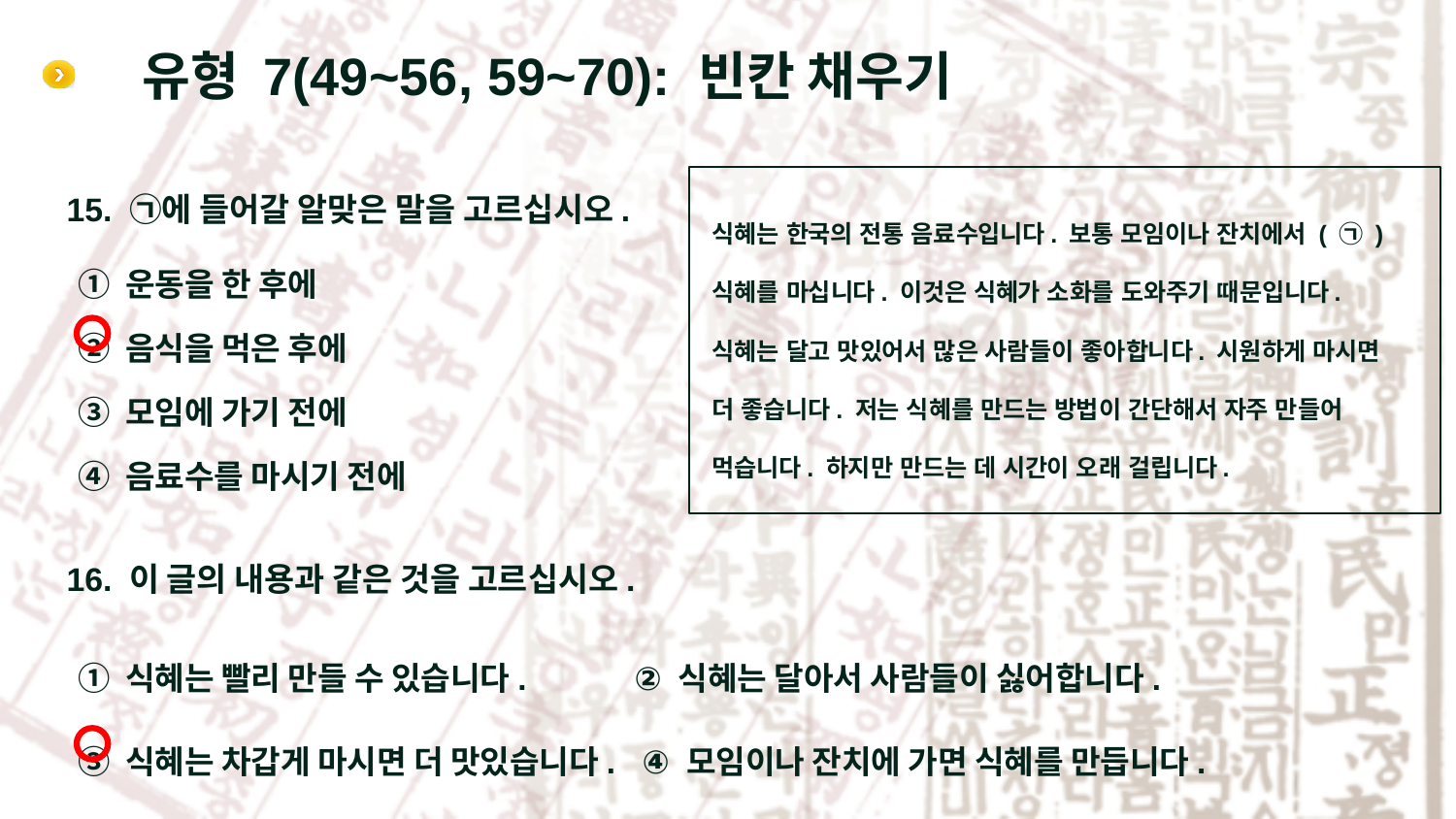

# 유형 7(49~56, 59~70): 빈칸 채우기
식혜는 한국의 전통 음료수입니다. 보통 모임이나 잔치에서 ( ㉠ ) 식혜를 마십니다. 이것은 식혜가 소화를 도와주기 때문입니다. 식혜는 달고 맛있어서 많은 사람들이 좋아합니다. 시원하게 마시면 더 좋습니다. 저는 식혜를 만드는 방법이 간단해서 자주 만들어 먹습니다. 하지만 만드는 데 시간이 오래 걸립니다.

15. ㉠에 들어갈 알맞은 말을 고르십시오.
① 운동을 한 후에
② 음식을 먹은 후에
③ 모임에 가기 전에
④ 음료수를 마시기 전에

① 식혜는 빨리 만들 수 있습니다.            ② 식혜는 달아서 사람들이 싫어합니다.
③ 식혜는 차갑게 마시면 더 맛있습니다.   ④ 모임이나 잔치에 가면 식혜를 만듭니다.
16. 이 글의 내용과 같은 것을 고르십시오.